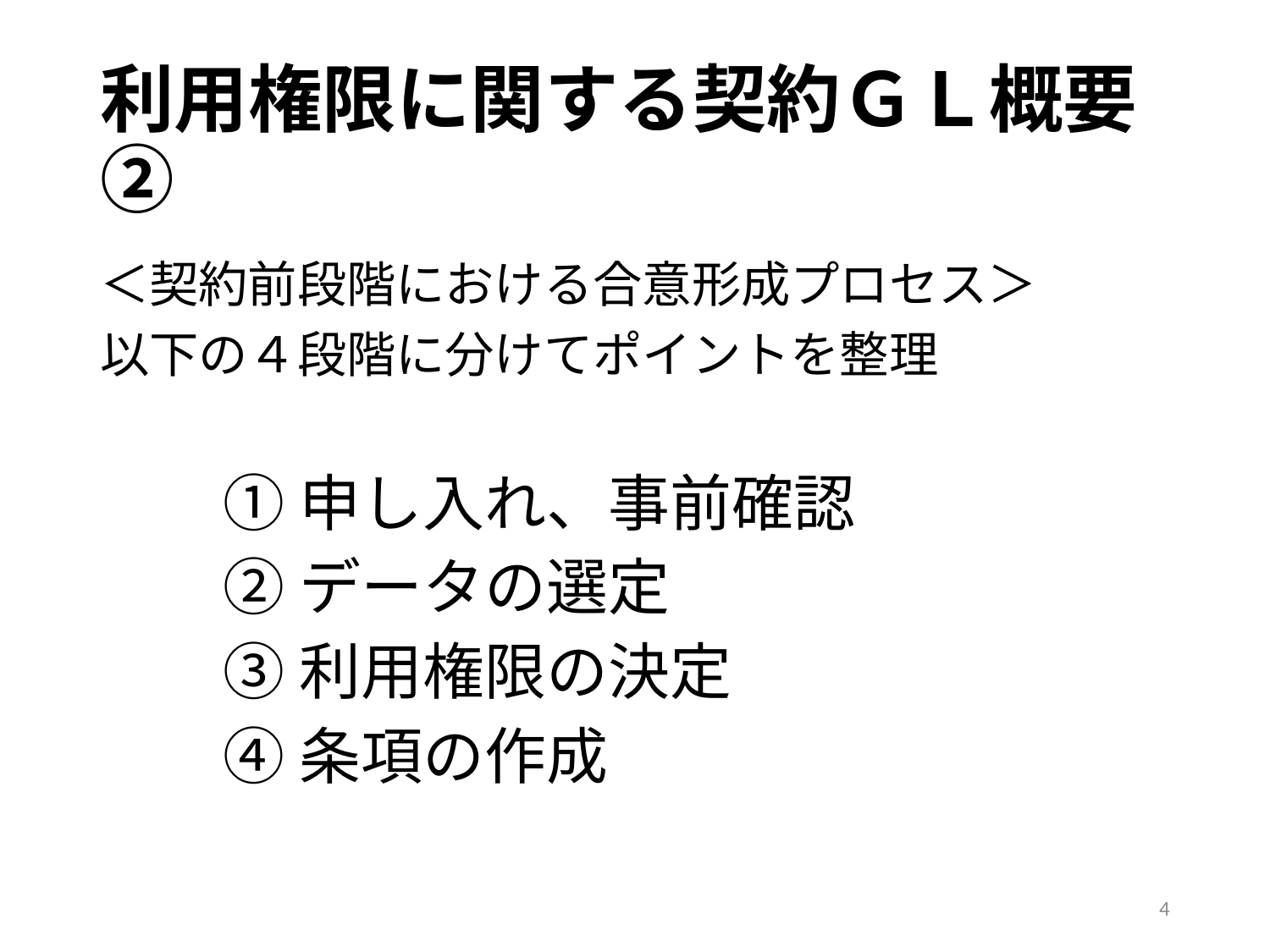

# 利用権限に関する契約ＧＬ概要②
＜契約前段階における合意形成プロセス＞
以下の４段階に分けてポイントを整理

　　① 申し入れ、事前確認
　　② データの選定
　　③ 利用権限の決定
　　④ 条項の作成

4